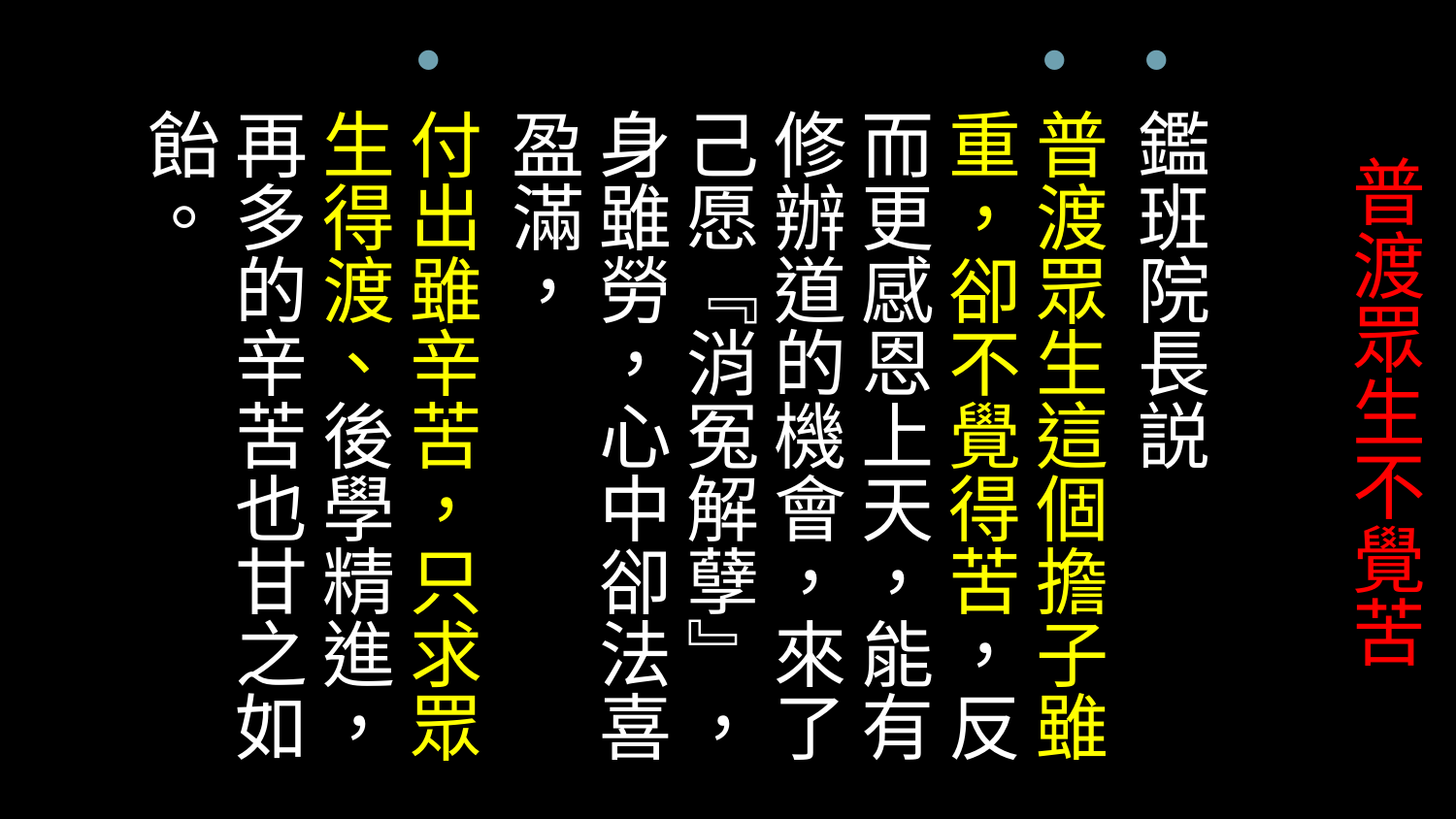

# 普渡眾生不覺苦
鑑班院長説
普渡眾生這個擔子雖重，卻不覺得苦，反而更感恩上天，能有修辦道的機會，來了己愿『消冤解孽』，身雖勞，心中卻法喜盈滿，
付出雖辛苦，只求眾生得渡、後學精進，再多的辛苦也甘之如飴。